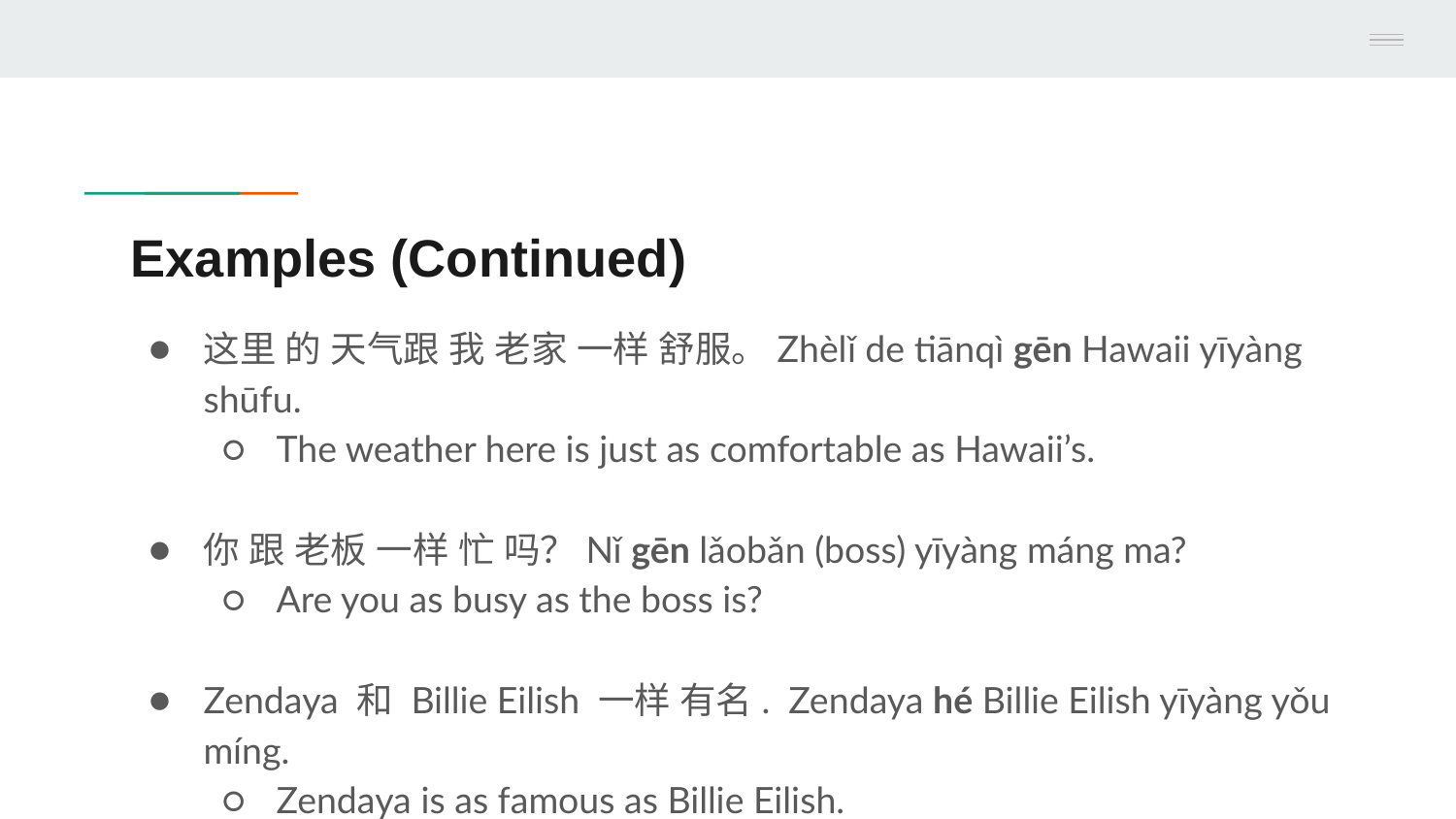

# Examples (Continued)
这里 的 天气跟 我 老家 一样 舒服。Zhèlǐ de tiānqì gēn Hawaii yīyàng shūfu.
The weather here is just as comfortable as Hawaii’s.
你 跟 老板 一样 忙 吗？Nǐ gēn lǎobǎn (boss) yīyàng máng ma?
Are you as busy as the boss is?
Zendaya 和 Billie Eilish 一样 有名.  Zendaya hé Billie Eilish yīyàng yǒu míng.
Zendaya is as famous as Billie Eilish.